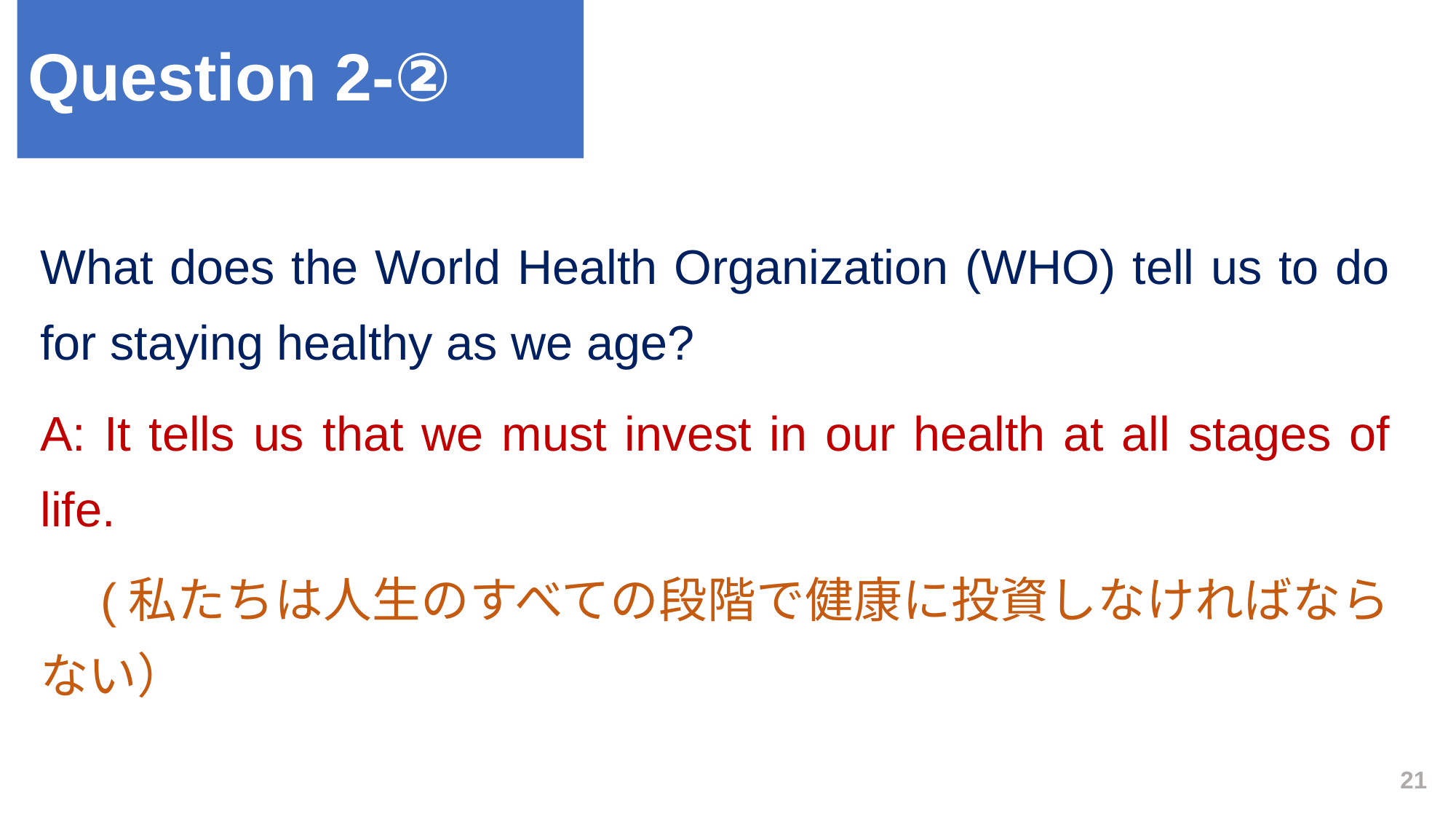

Question 2-②
What does the World Health Organization (WHO) tell us to do for staying healthy as we age?
A: It tells us that we must invest in our health at all stages of life.
　(私たちは人生のすべての段階で健康に投資しなければならない）